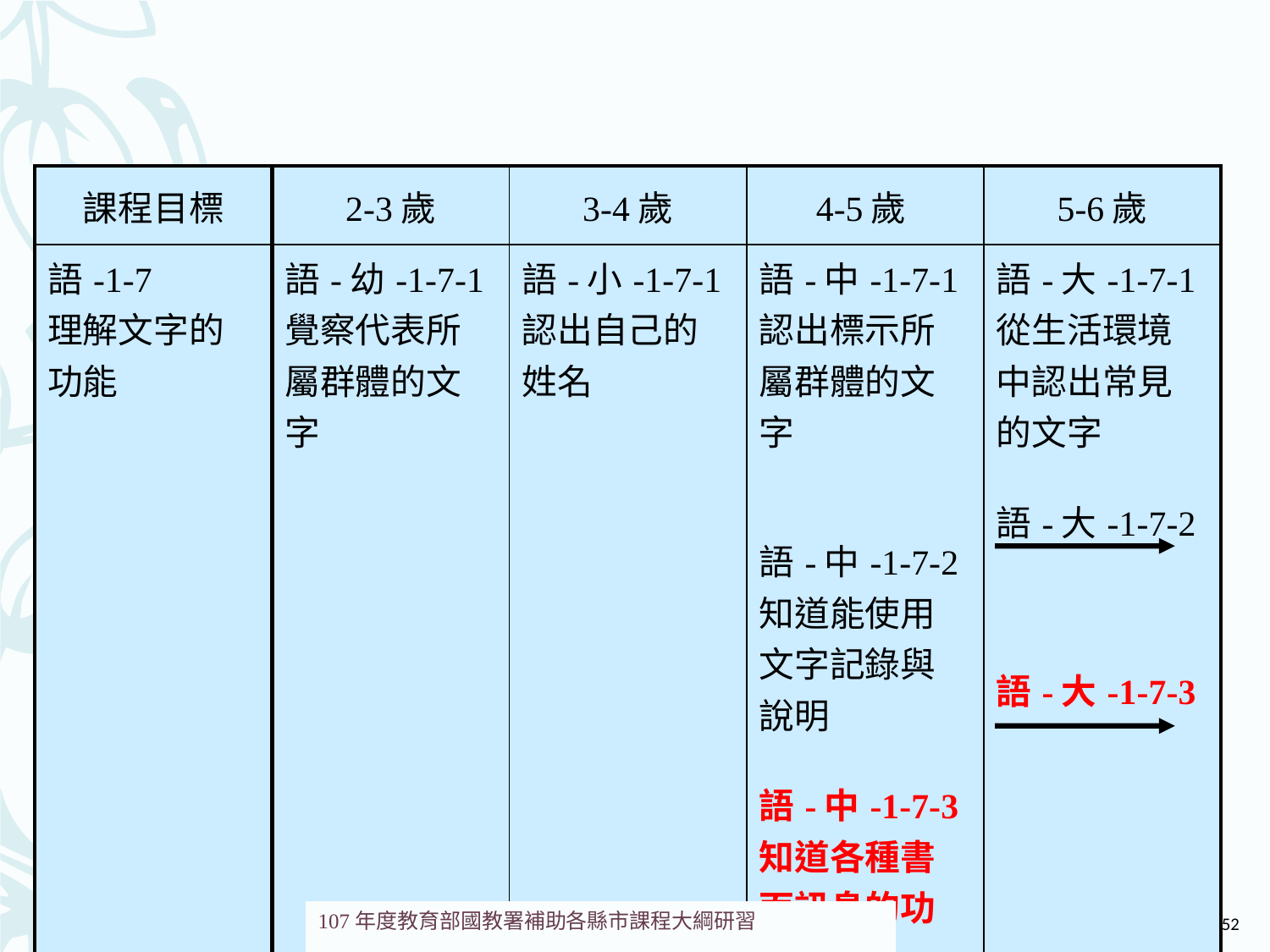

| 課程目標 | 2-3歲 | 3-4歲 | 4-5歲 | 5-6歲 |
| --- | --- | --- | --- | --- |
| 語-1-7 理解文字的功能 | 語-幼-1-7-1 覺察代表所屬群體的文字 | 語-小-1-7-1 認出自己的姓名 | 語-中-1-7-1 認出標示所屬群體的文字 語-中-1-7-2 知道能使用文字記錄與說明 語-中-1-7-3 知道各種書面訊息的功能 | 語-大-1-7-1 從生活環境中認出常見的文字 語-大-1-7-2 語-大-1-7-3 |

52
107年度教育部國教署補助各縣市課程大綱研習